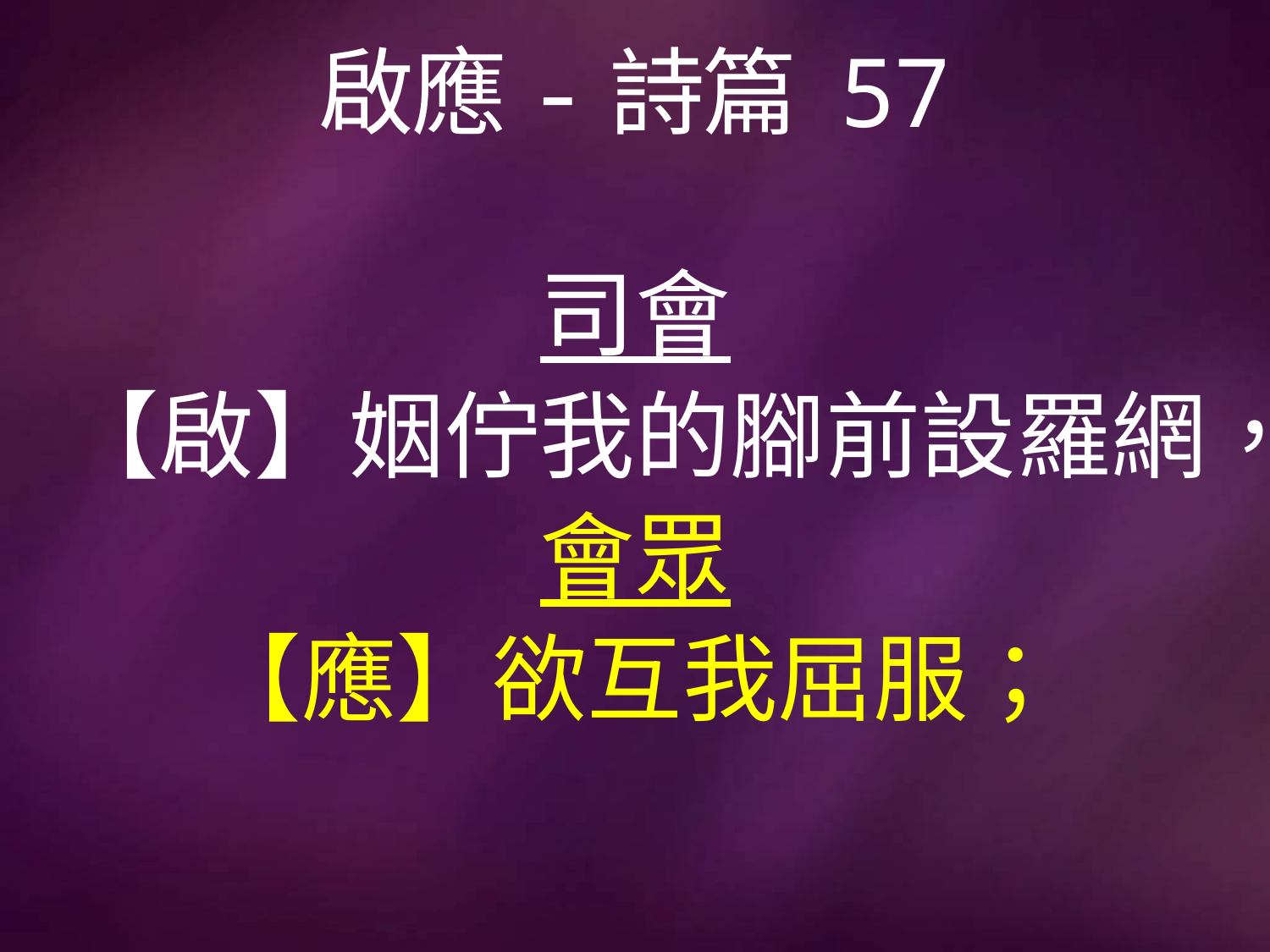

# 啟應-詩篇 57
司會
【啟】姻佇我的腳前設羅網，
會眾
【應】欲互我屈服；